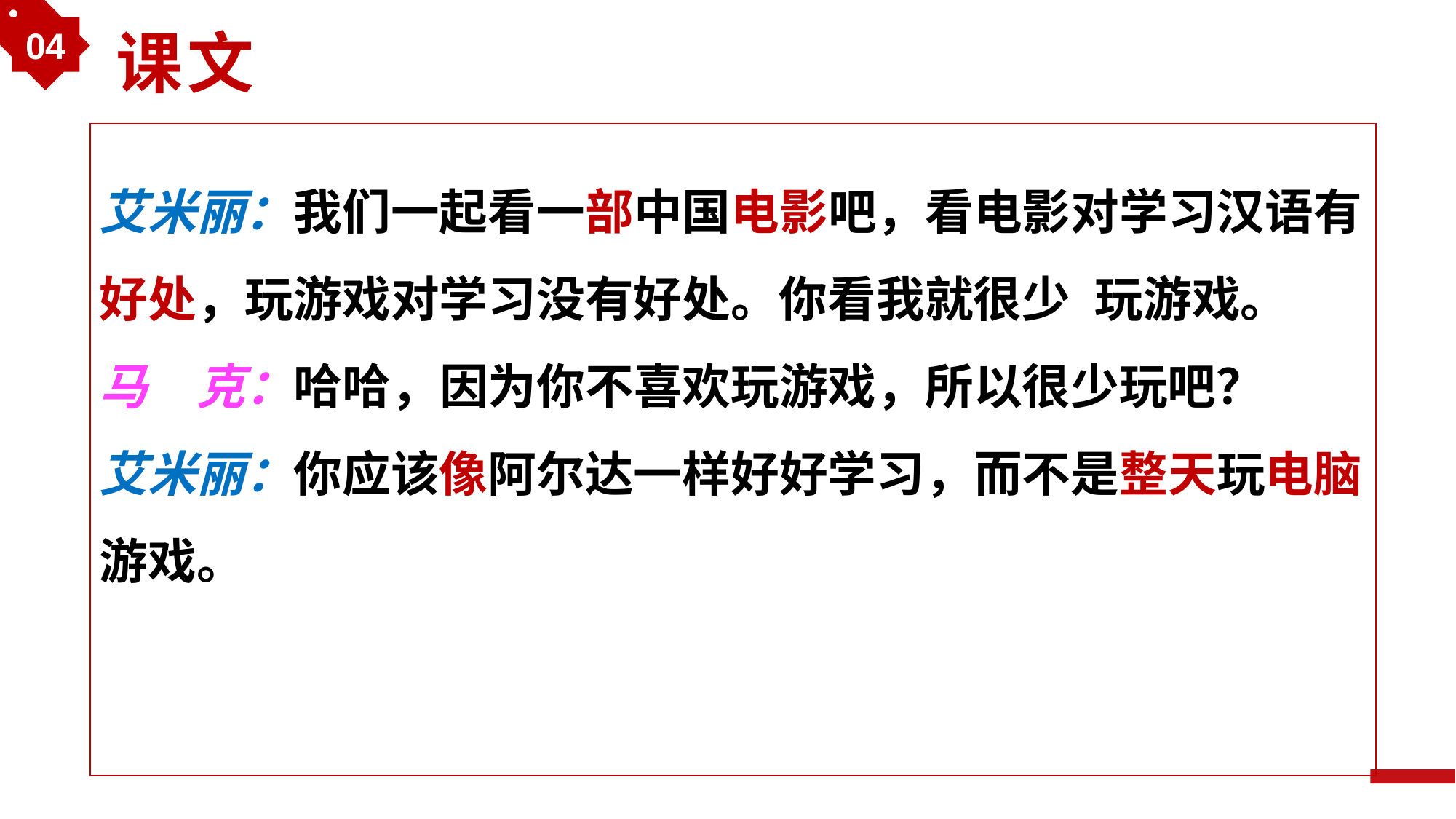

04
课文

艾米丽：我们一起看一部中国电影吧，看电影对学习汉语有好处，玩游戏对学习没有好处。你看我就很少 玩游戏。
马  克：哈哈，因为你不喜欢玩游戏，所以很少玩吧？
艾米丽：你应该像阿尔达一样好好学习，而不是整天玩电脑游戏。